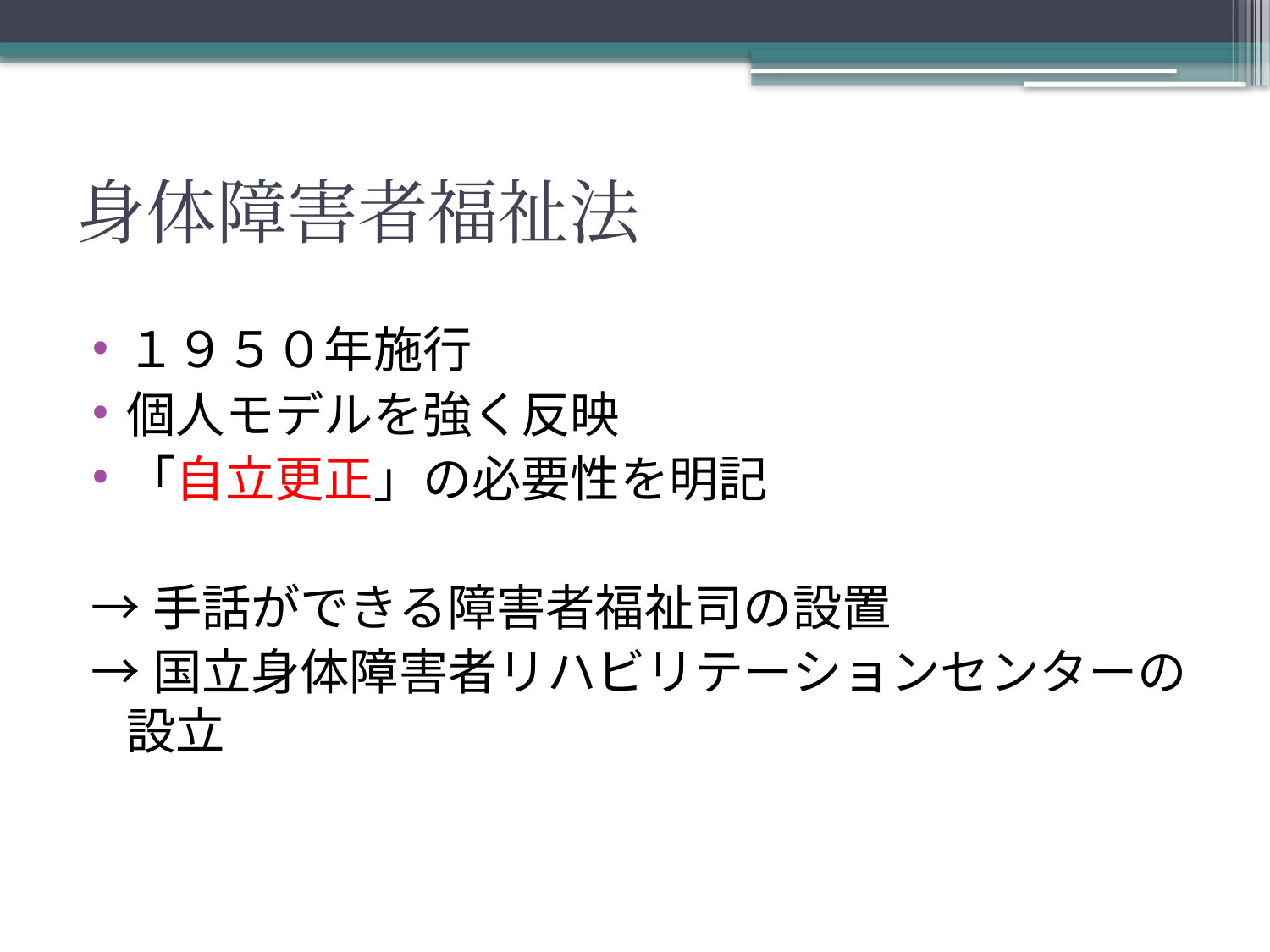

# 身体障害者福祉法
１９５０年施行
個人モデルを強く反映
「自立更正」の必要性を明記

→手話ができる障害者福祉司の設置
→国立身体障害者リハビリテーションセンターの設立